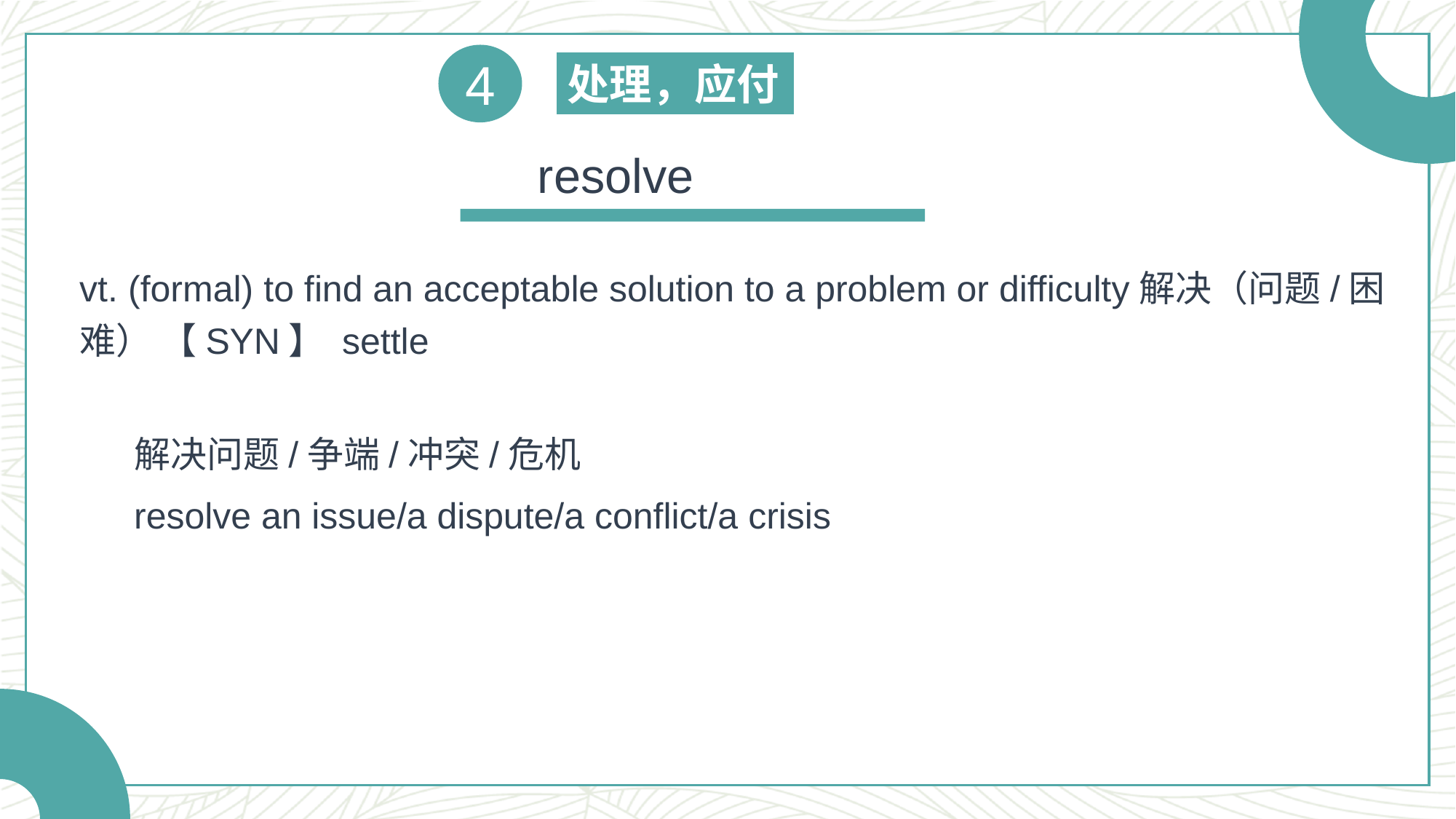

4
处理，应付
resolve

vt. (formal) to find an acceptable solution to a problem or difficulty解决（问题/困难） 【SYN】 settle

解决问题/争端/冲突/危机
resolve an issue/a dispute/a conflict/a crisis